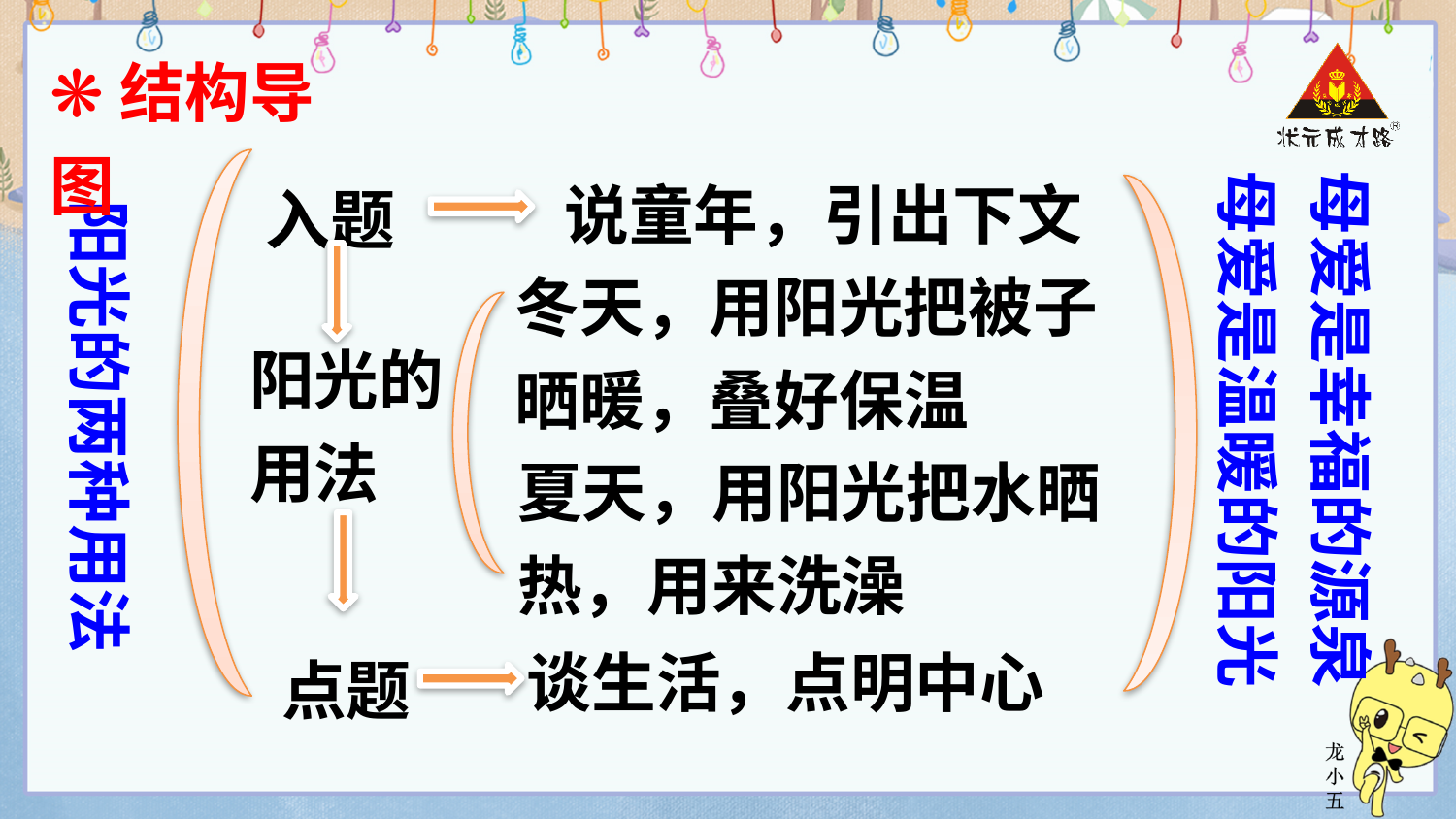

❋结构导图

说童年，引出下文
母爱是幸福的源泉
母爱是温暖的阳光
入题

阳光的两种用法

冬天，用阳光把被子晒暖，叠好保温

阳光的用法
夏天，用阳光把水晒热，用来洗澡

谈生活，点明中心
点题